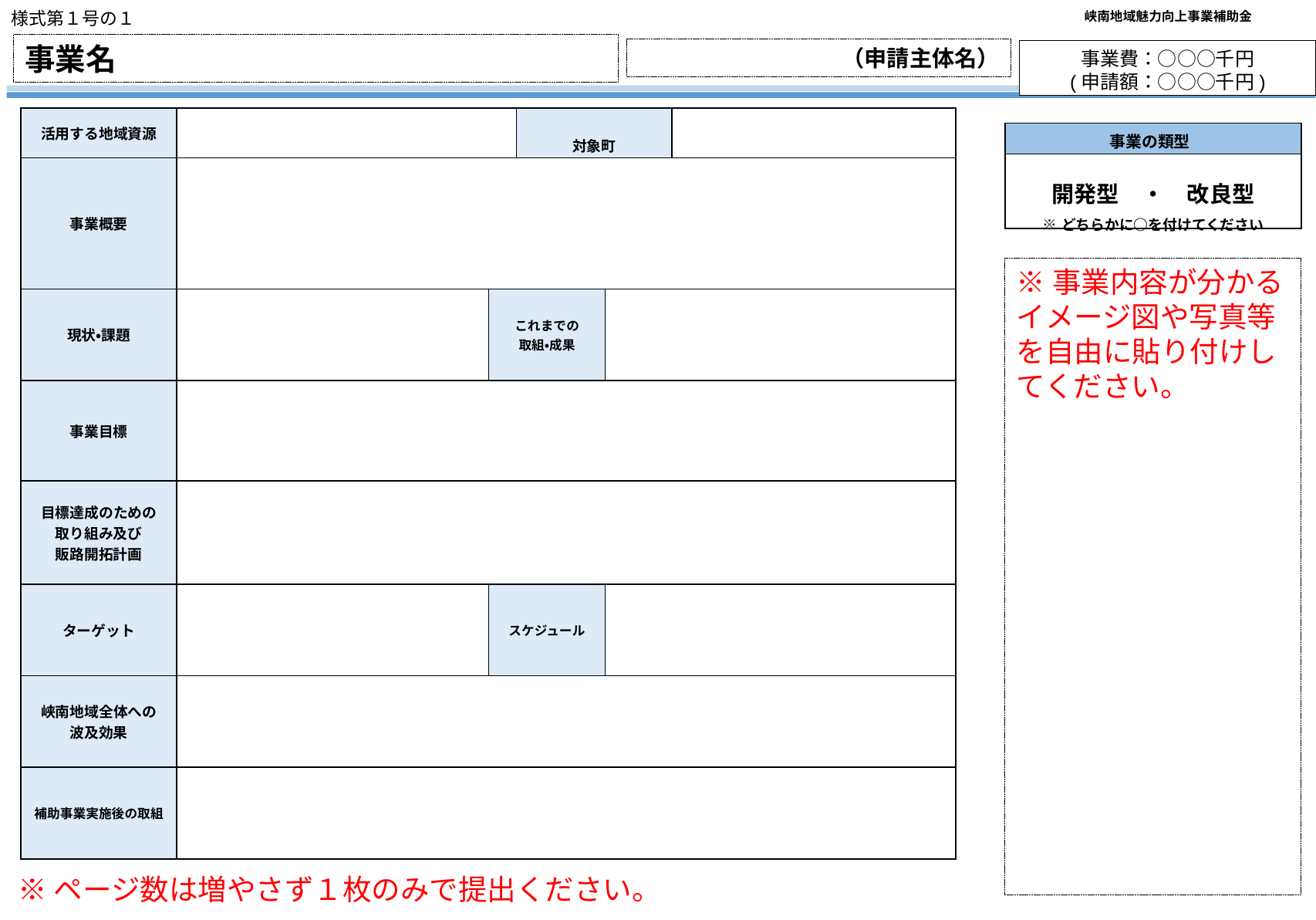

様式第１号の１
峡南地域魅力向上事業補助金
事業名
（申請主体名）
事業費：○○○千円
(申請額：○○○千円)

| 活用する地域資源 |  |  | 対象町 |  |  |
| --- | --- | --- | --- | --- | --- |
| 事業概要 |  |  |  |  |  |
| 現状・課題 |  | これまでの 取組・成果 |  |  |  |
| 事業目標 |  |  |  |  |  |
| 目標達成のための 取り組み及び 販路開拓計画 |  |  |  |  |  |
| ターゲット |  | スケジュール |  |  |  |
| 峡南地域全体への 波及効果 |  |  |  |  |  |
| 補助事業実施後の取組 |  |  |  |  |  |
| 事業の類型 |
| --- |
| 開発型　・　改良型 ※どちらかに○を付けてください |
|  |
※事業内容が分かるイメージ図や写真等を自由に貼り付けしてください。

※ページ数は増やさず１枚のみで提出ください。